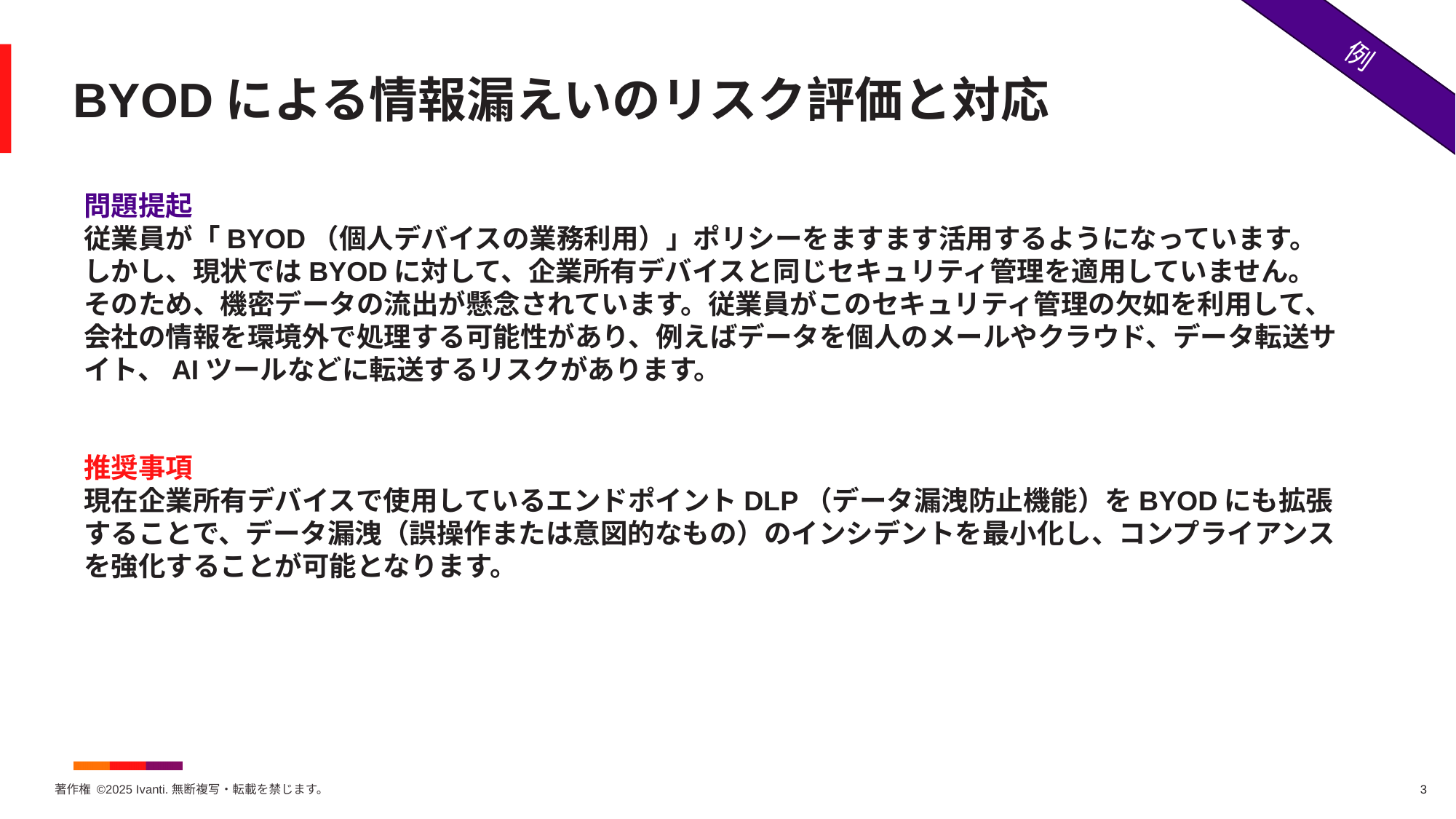

例
# BYODによる情報漏えいのリスク評価と対応
問題提起
従業員が「BYOD（個人デバイスの業務利用）」ポリシーをますます活用するようになっています。しかし、現状ではBYODに対して、企業所有デバイスと同じセキュリティ管理を適用していません。そのため、機密データの流出が懸念されています。従業員がこのセキュリティ管理の欠如を利用して、会社の情報を環境外で処理する可能性があり、例えばデータを個人のメールやクラウド、データ転送サイト、AIツールなどに転送するリスクがあります。

推奨事項
現在企業所有デバイスで使用しているエンドポイントDLP（データ漏洩防止機能）をBYODにも拡張することで、データ漏洩（誤操作または意図的なもの）のインシデントを最小化し、コンプライアンスを強化することが可能となります。